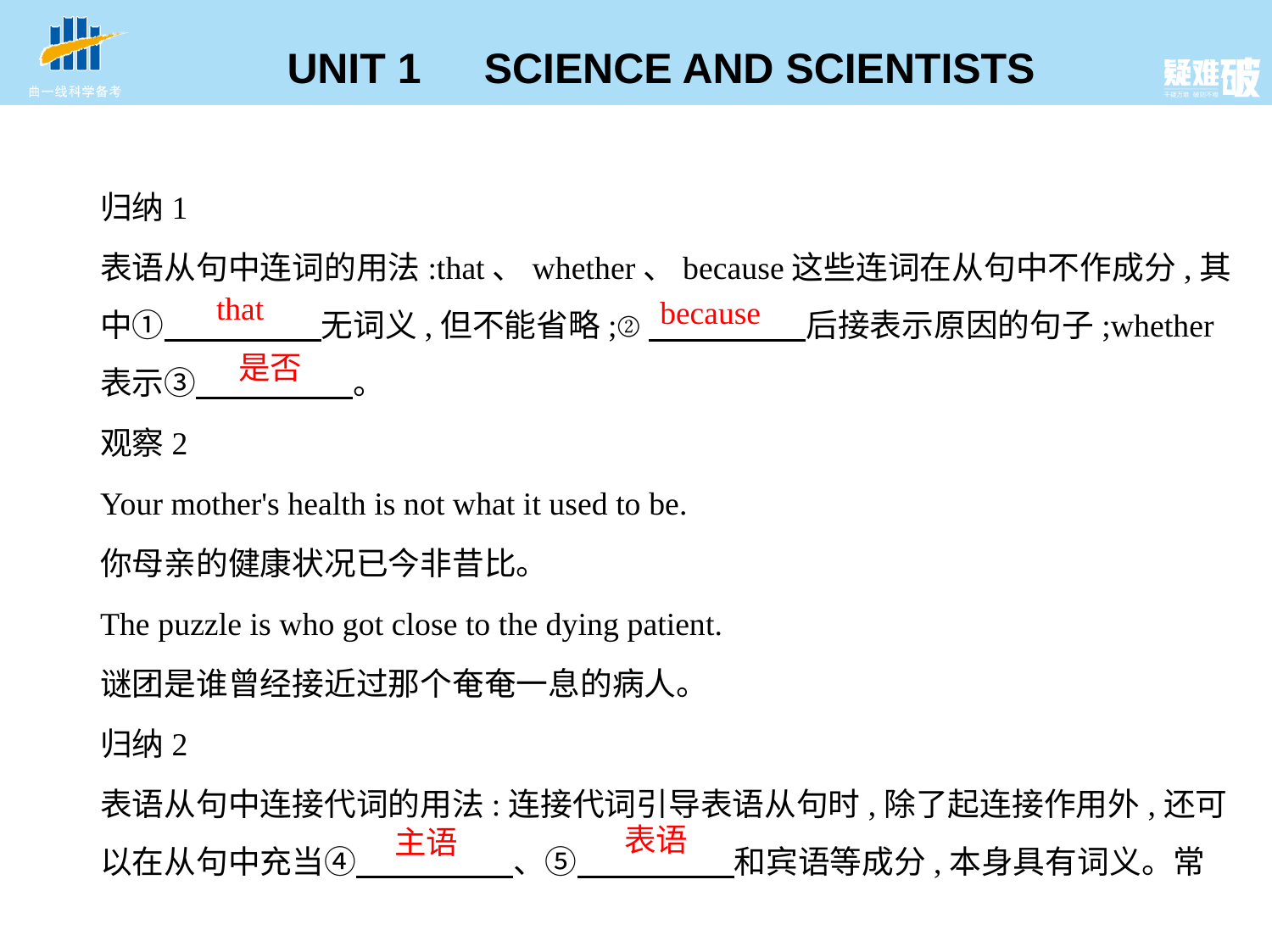

归纳1
表语从句中连词的用法:that、whether、because这些连词在从句中不作成分,其
中①　　　　    无词义,但不能省略;②　　　　    后接表示原因的句子;whether
表示③　　　　    。
观察2
Your mother's health is not what it used to be.
你母亲的健康状况已今非昔比。
The puzzle is who got close to the dying patient.
谜团是谁曾经接近过那个奄奄一息的病人。
归纳2
表语从句中连接代词的用法:连接代词引导表语从句时,除了起连接作用外,还可
以在从句中充当④　　　　    、⑤　　　　    和宾语等成分,本身具有词义。常
that
because
是否
表语
主语